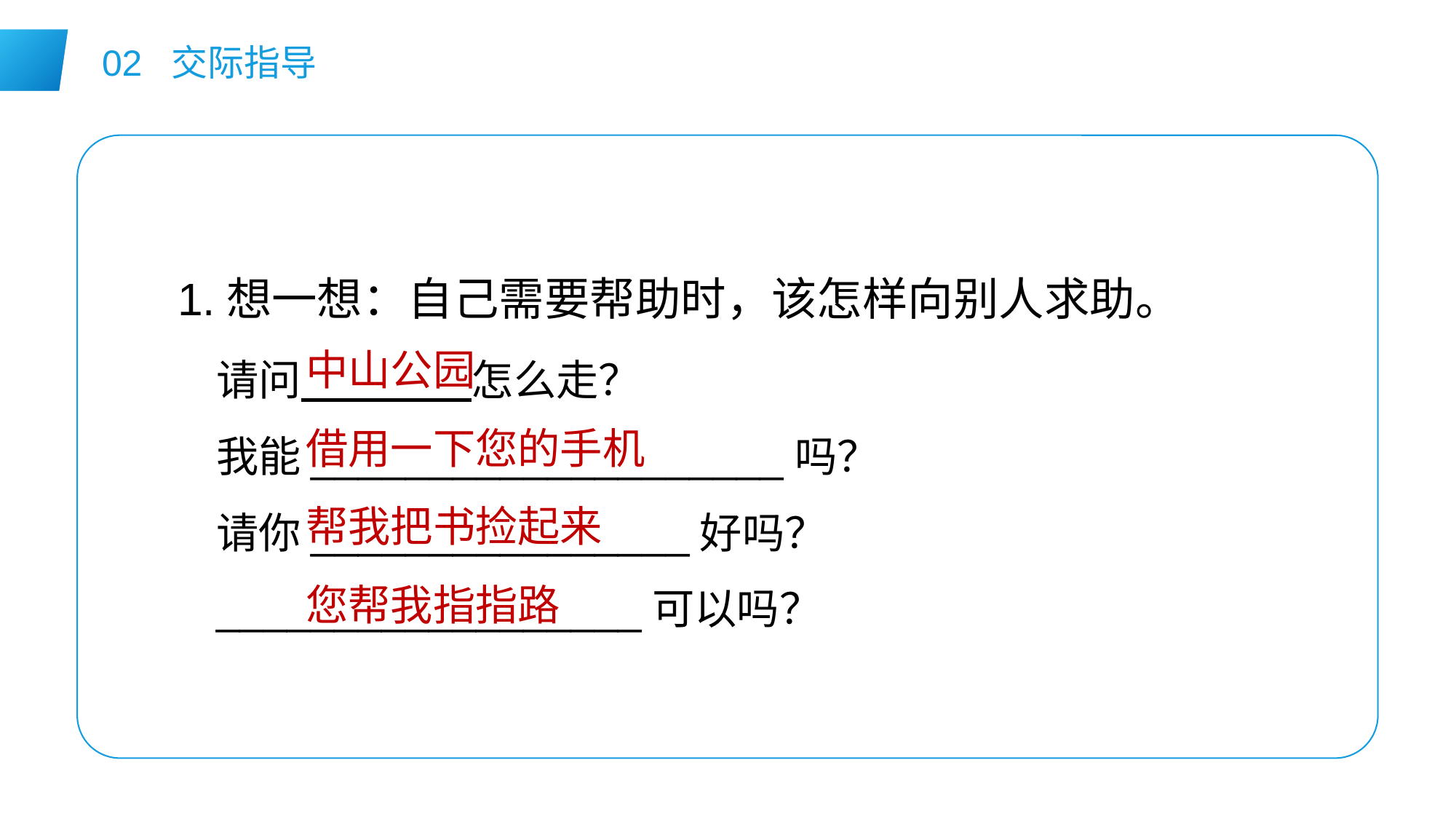

02  交际指导

1.想一想：自己需要帮助时，该怎样向别人求助。
请问                  怎么走？
我能____________________吗？
请你________________好吗？
__________________可以吗？
中山公园
借用一下您的手机
帮我把书捡起来
您帮我指指路